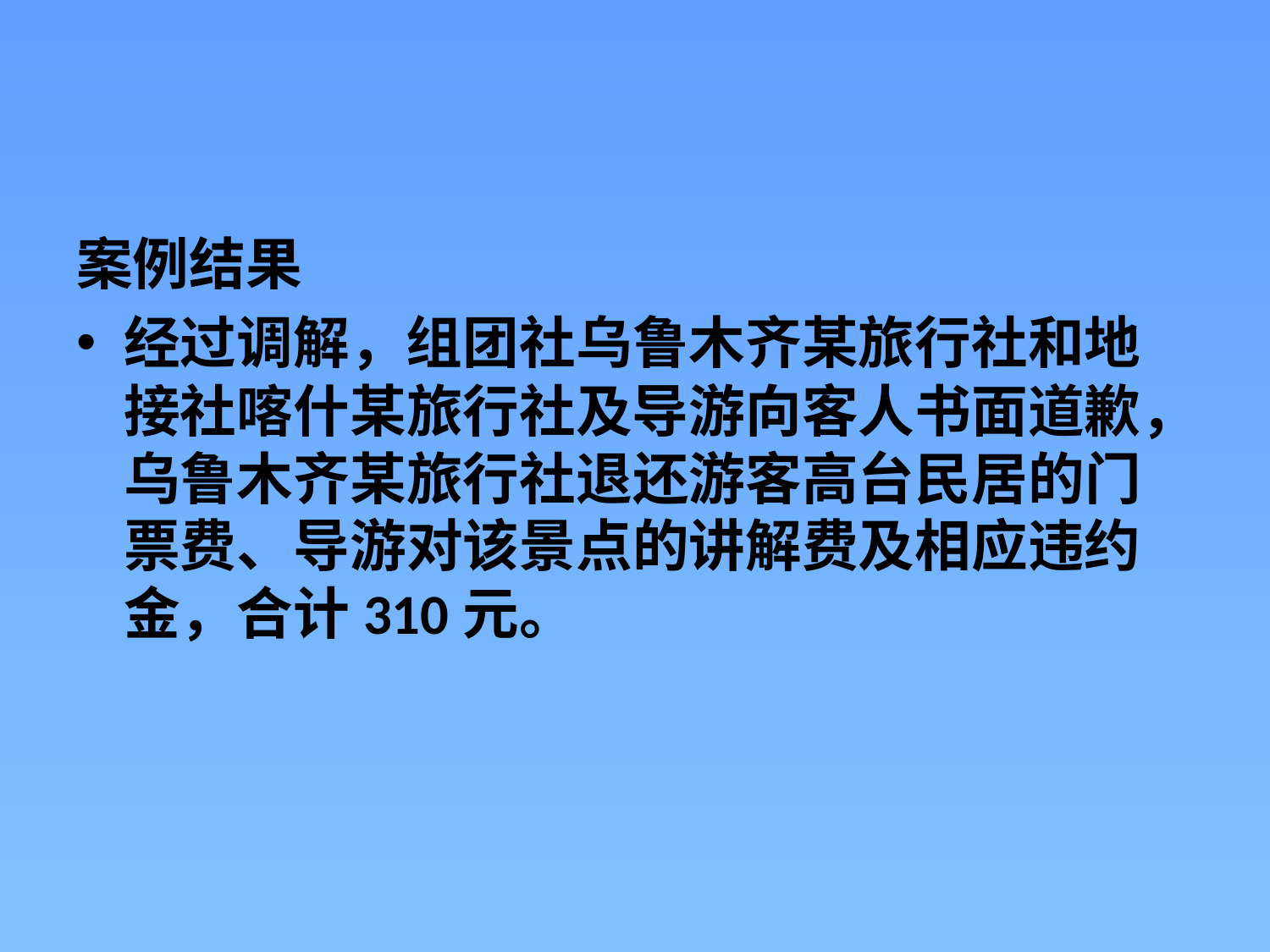

#
案例结果
经过调解，组团社乌鲁木齐某旅行社和地接社喀什某旅行社及导游向客人书面道歉，乌鲁木齐某旅行社退还游客高台民居的门票费、导游对该景点的讲解费及相应违约金，合计310元。